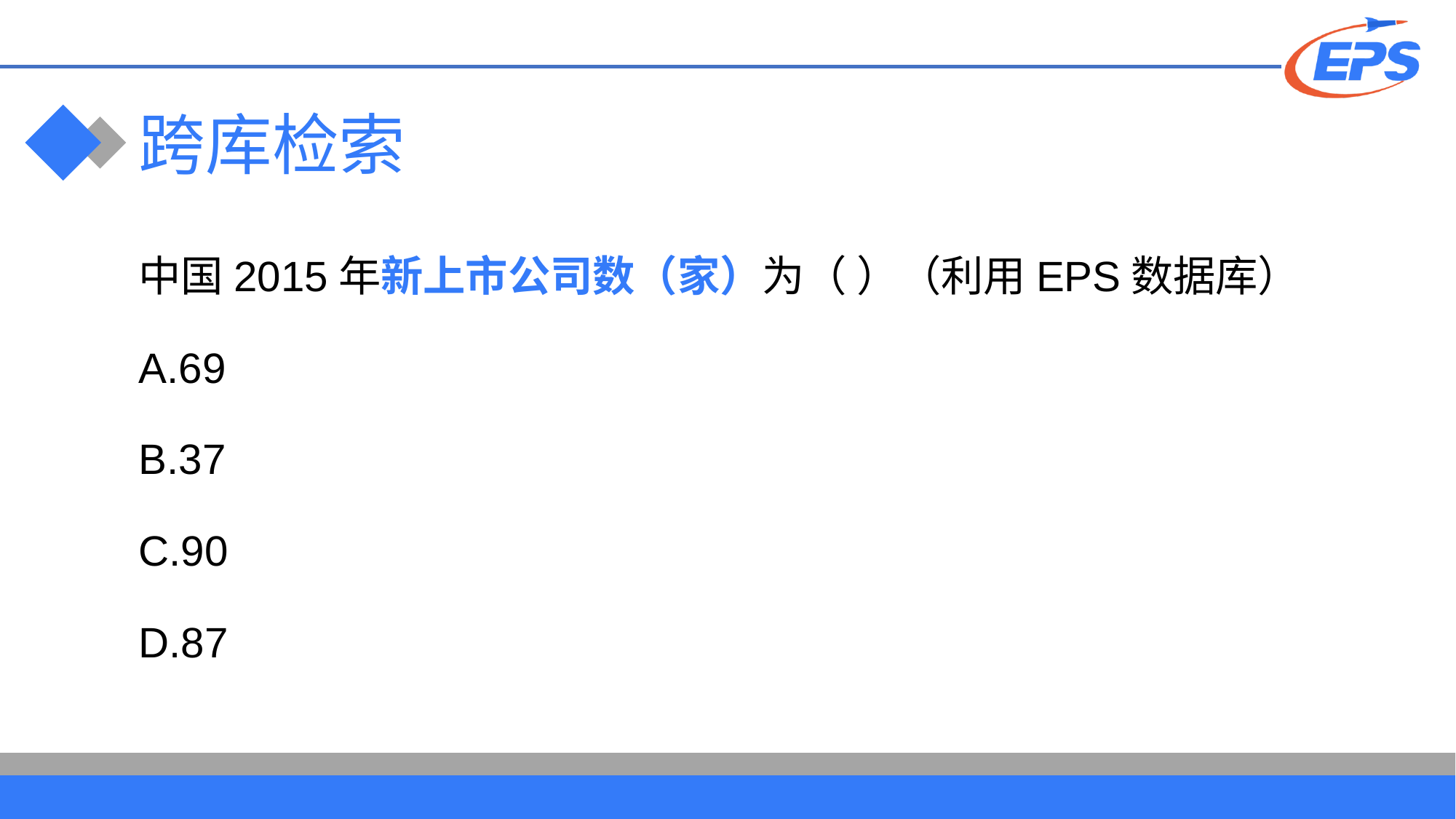

# 跨库检索
中国2015年新上市公司数（家）为（ ）（利用EPS数据库）
A.69
B.37
C.90
D.87